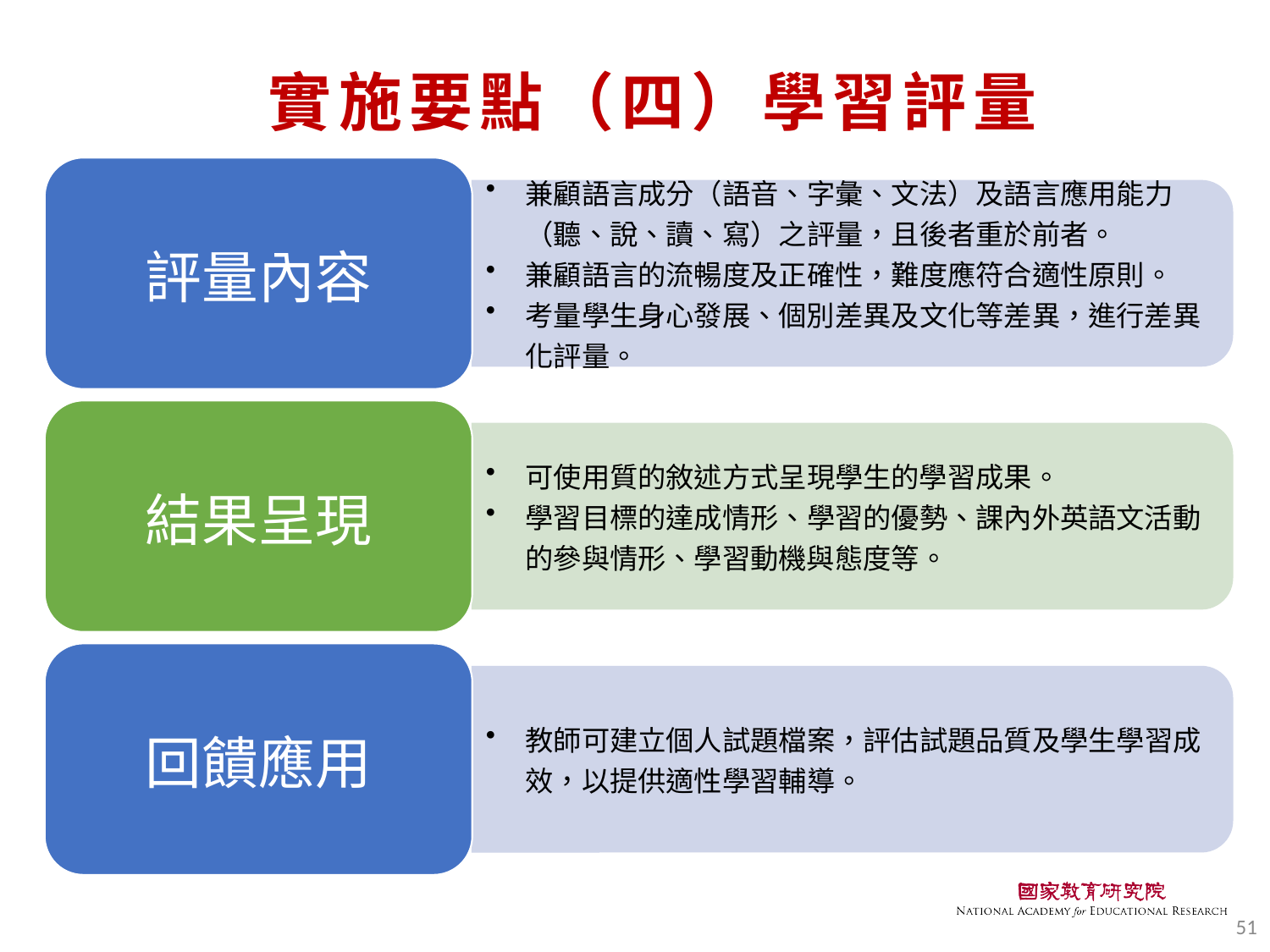

# 實施要點（四）學習評量
評量內容
結果呈現
可使用質的敘述方式呈現學生的學習成果。
回饋應用
教師可建立個人試題檔案，評估試題品質及學生學習成效，以提供適性學習輔導。
兼顧語言成分（語音、字彙、文法）及語言應用能力（聽、說、讀、寫）之評量，且後者重於前者。
兼顧語言的流暢度及正確性，難度應符合適性原則。
考量學生身心發展、個別差異及文化等差異，進行差異化評量。
學習目標的達成情形、學習的優勢、課內外英語文活動的參與情形、學習動機與態度等。
51